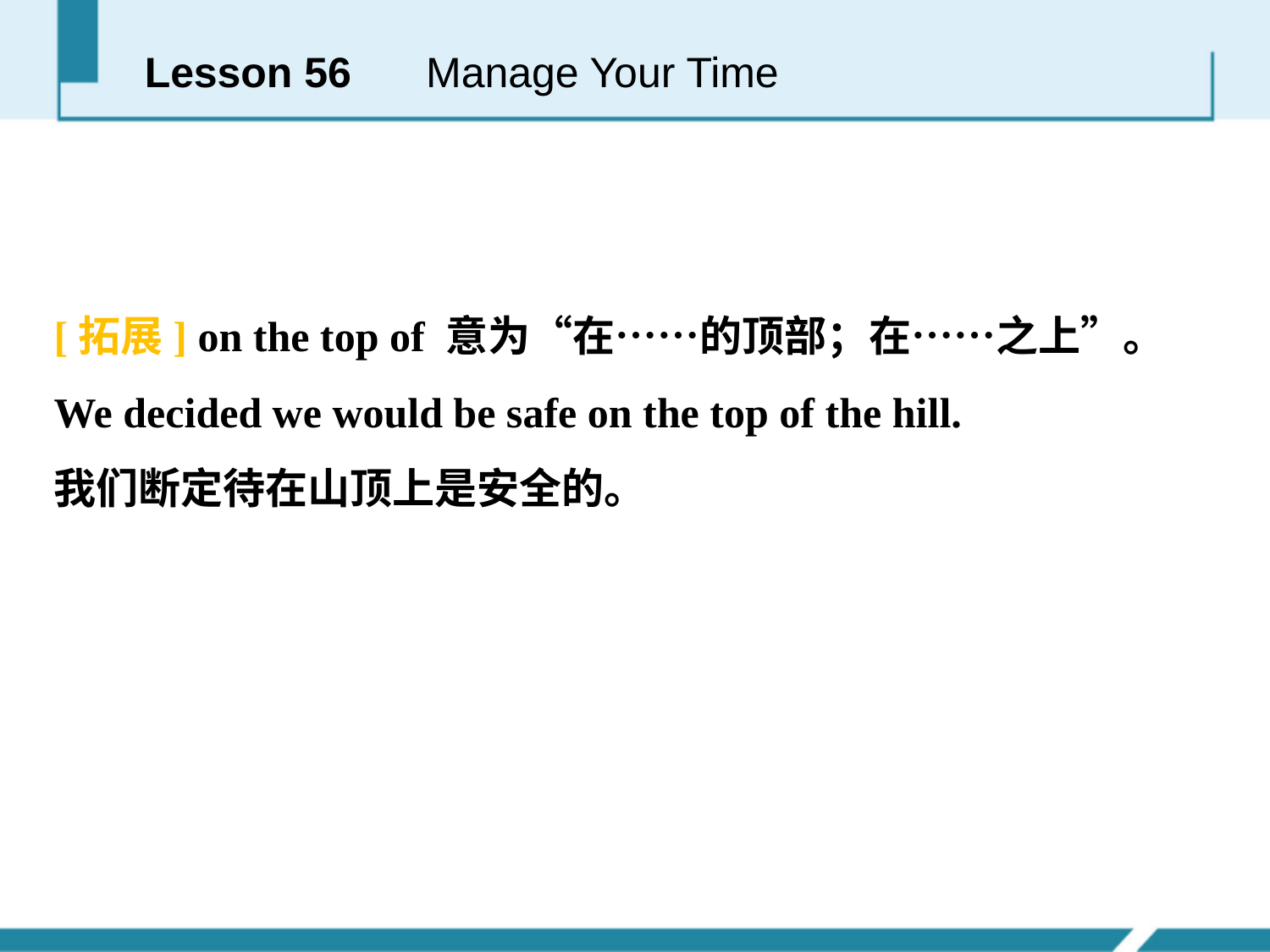

Lesson 56 　Manage Your Time
[拓展] on the top of 意为“在……的顶部；在……之上”。
We decided we would be safe on the top of the hill.
我们断定待在山顶上是安全的。